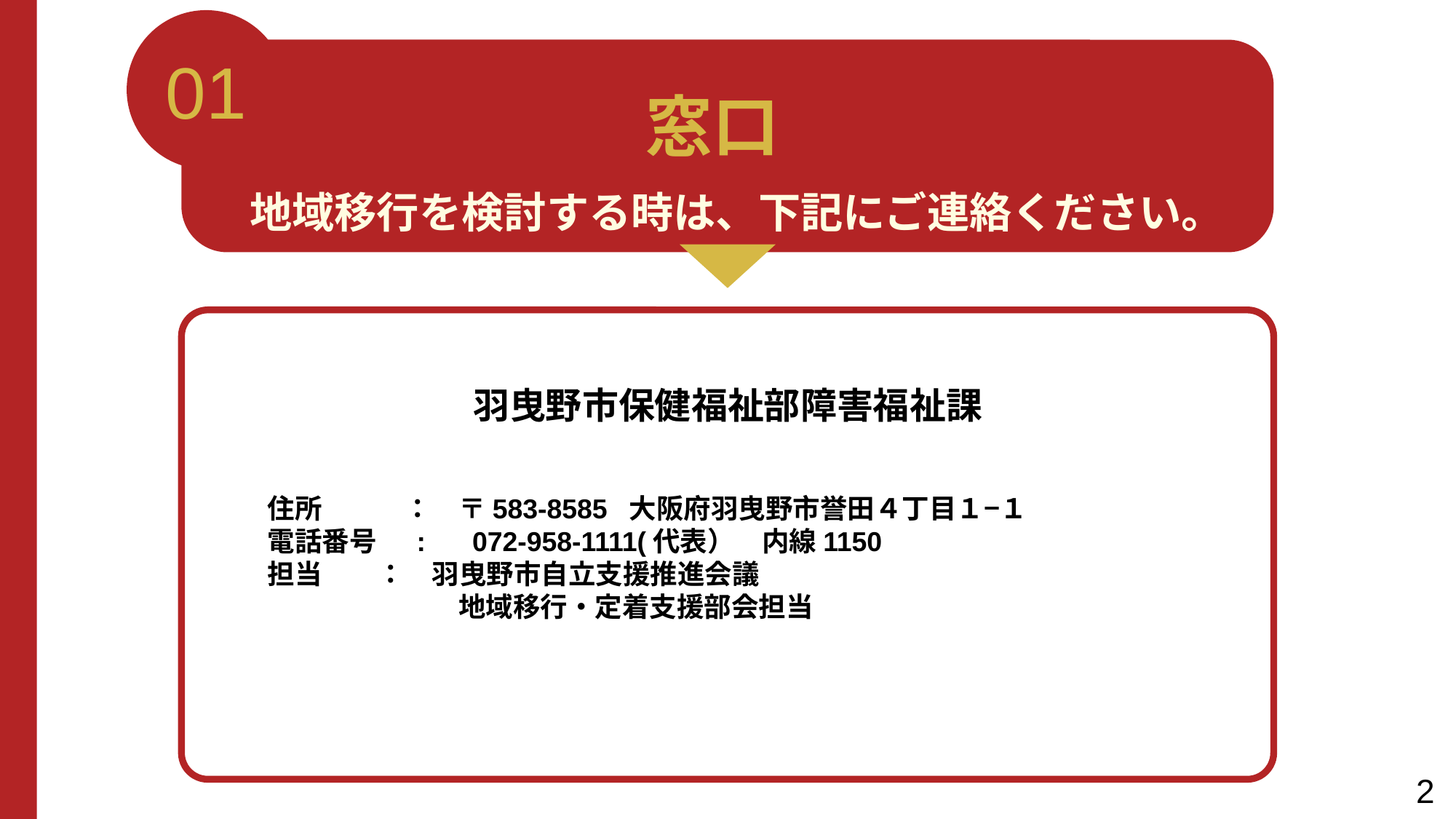

01

窓口
地域移行を検討する時は、下記にご連絡ください。

羽曳野市保健福祉部障害福祉課

　　
　　住所　　　：　〒583-8585  大阪府羽曳野市誉田４丁目１−１
　　電話番号　 :　 072-958-1111(代表）　内線1150
　　担当         ：　羽曳野市自立支援推進会議
　　　　　　　　　地域移行・定着支援部会担当